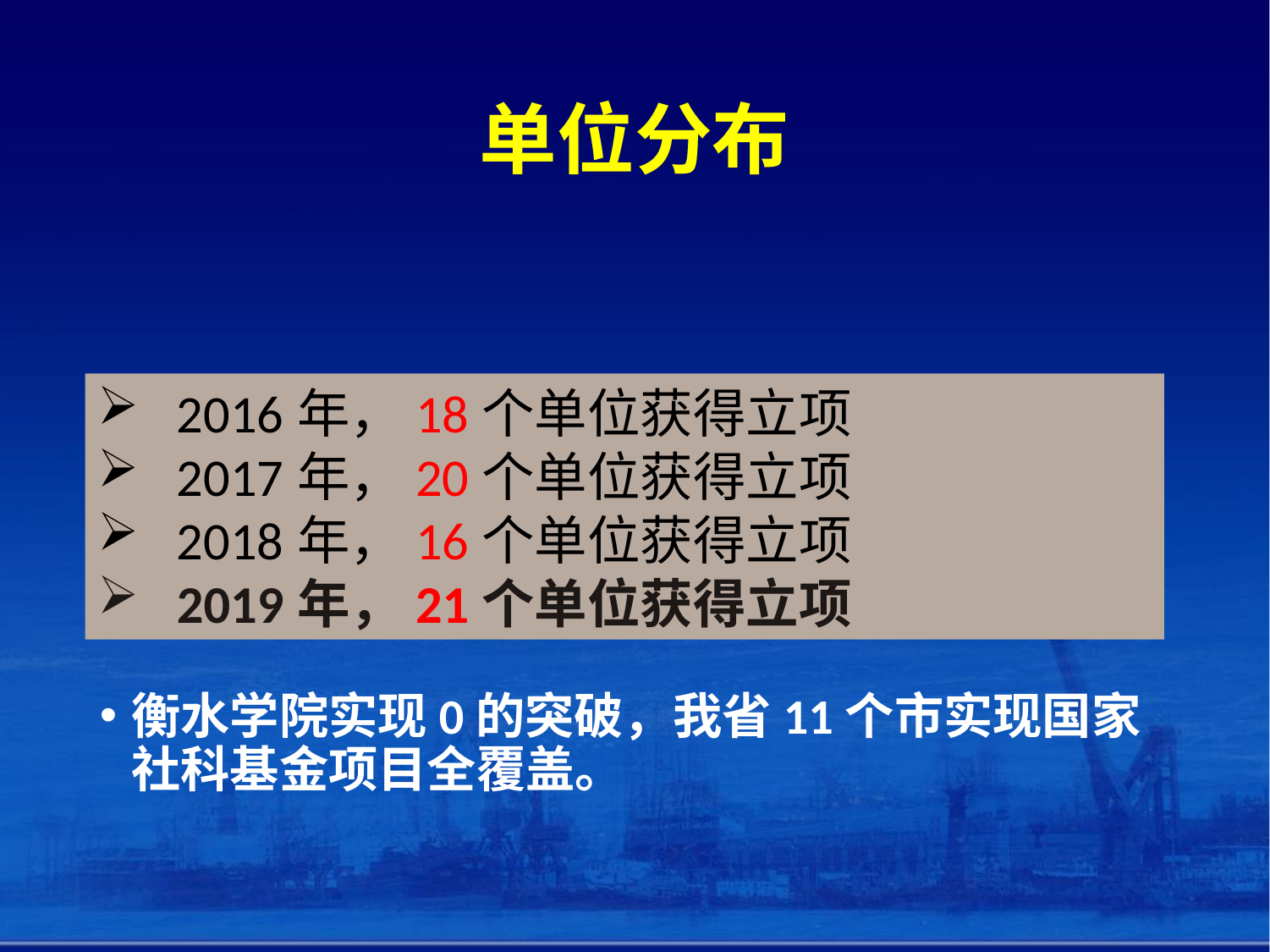

# 单位分布

衡水学院实现0的突破，我省11个市实现国家社科基金项目全覆盖。
2016年，18个单位获得立项
2017年，20个单位获得立项
2018年，16个单位获得立项
2019年，21个单位获得立项